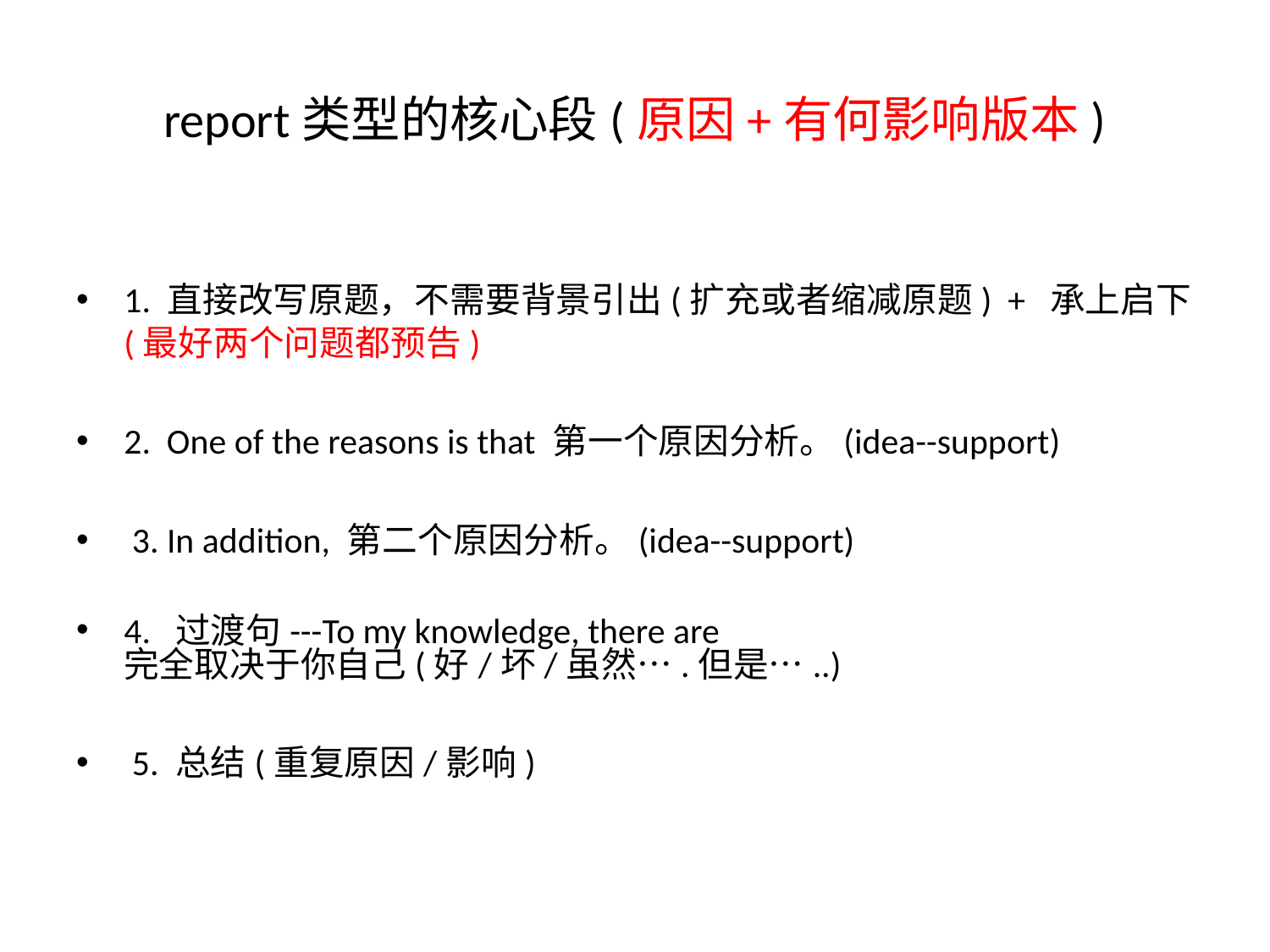

# report类型的核心段(原因+有何影响版本)

1. 直接改写原题，不需要背景引出(扩充或者缩减原题)  +  承上启下(最好两个问题都预告)

2.  One of the reasons is that 第一个原因分析。(idea--support)

 3. In addition, 第二个原因分析。(idea--support)

4.  过渡句---To my knowledge, there are 完全取决于你自己(好/坏/虽然….但是…..)

 5. 总结(重复原因/影响)